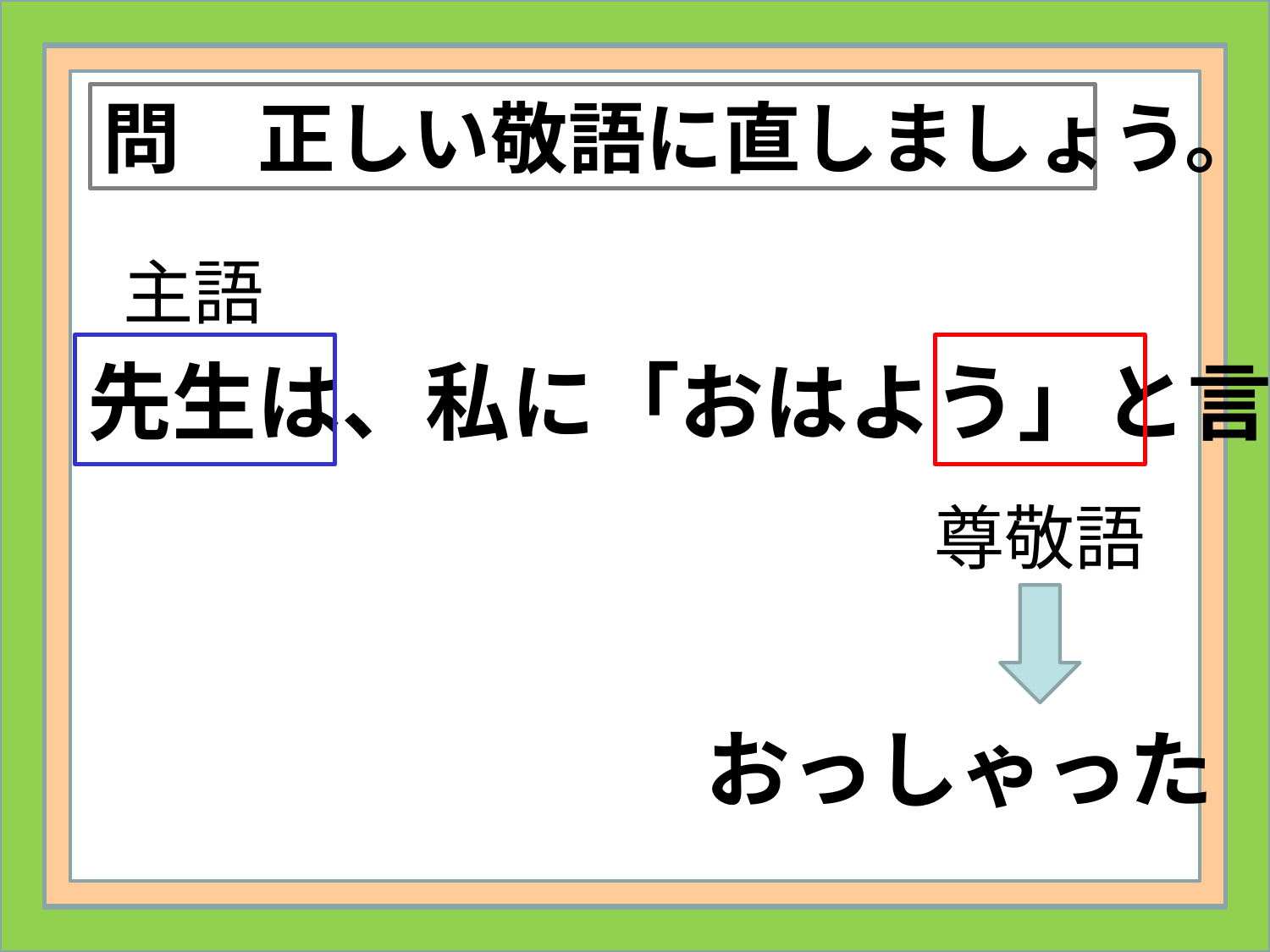

問　正しい敬語に直しましょう。
主語
先生は、私に「おはよう」と言った。

尊敬語

おっしゃった